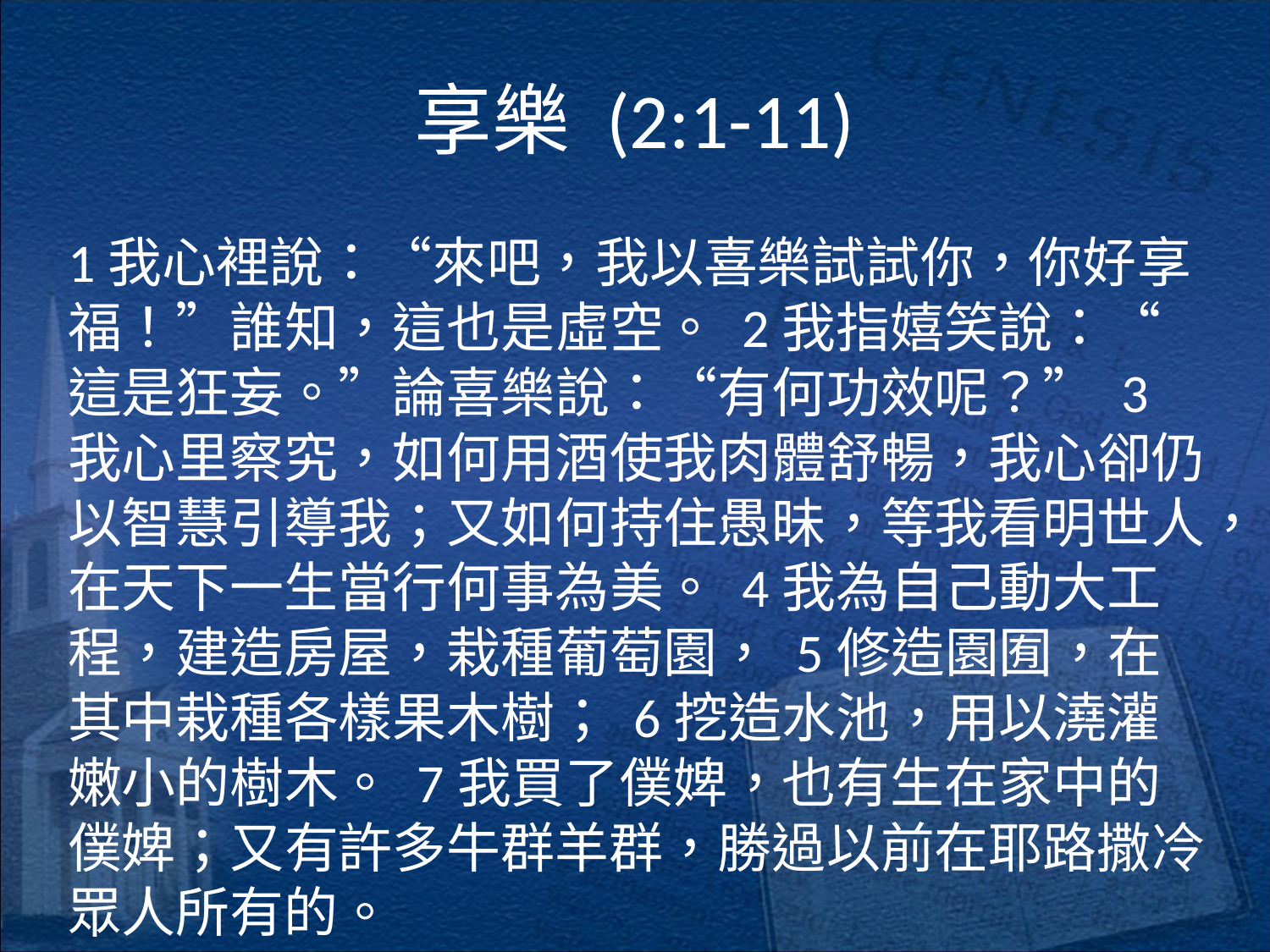

# 享樂 (2:1-11)
1我心裡說：“來吧，我以喜樂試試你，你好享福！”誰知，這也是虛空。 2我指嬉笑說：“這是狂妄。”論喜樂說：“有何功效呢？” 3我心里察究，如何用酒使我肉體舒暢，我心卻仍以智慧引導我；又如何持住愚昧，等我看明世人，在天下一生當行何事為美。 4我為自己動大工程，建造房屋，栽種葡萄園， 5修造園囿，在其中栽種各樣果木樹； 6挖造水池，用以澆灌嫩小的樹木。 7我買了僕婢，也有生在家中的僕婢；又有許多牛群羊群，勝過以前在耶路撒冷眾人所有的。